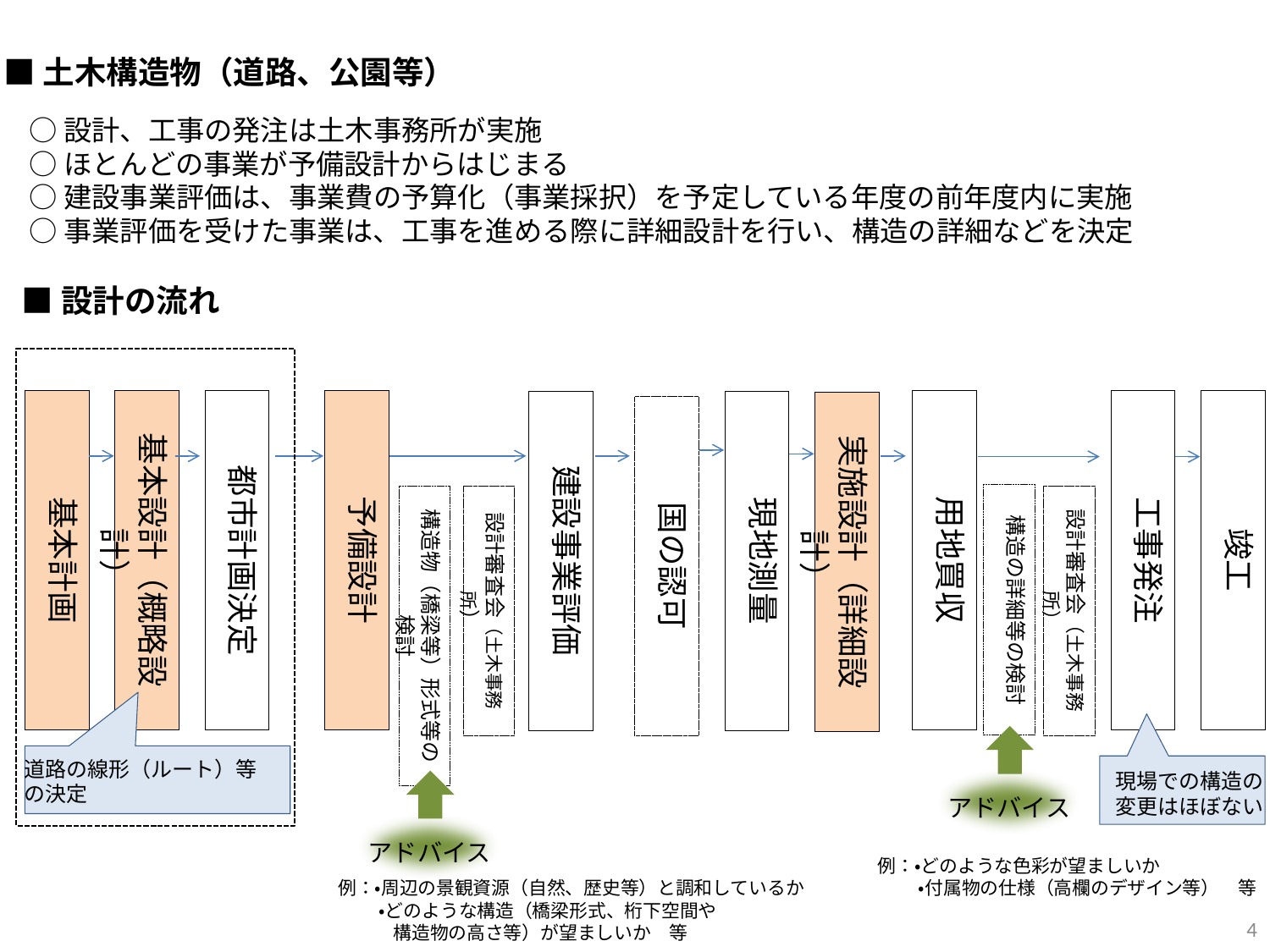

■土木構造物（道路、公園等）
○設計、工事の発注は土木事務所が実施
○ほとんどの事業が予備設計からはじまる
○建設事業評価は、事業費の予算化（事業採択）を予定している年度の前年度内に実施
○事業評価を受けた事業は、工事を進める際に詳細設計を行い、構造の詳細などを決定
■設計の流れ

用地買収
基本設計（概略設計）
基本計画
工事発注
竣工
予備設計
都市計画決定
建設事業評価
現地測量
実施設計（詳細設計）
国の認可
構造の詳細等の検討
構造物（橋梁等）形式等の検討
設計審査会（土木事務所）
設計審査会（土木事務所）

アドバイス
例：・どのような色彩が望ましいか
　　 ・付属物の仕様（高欄のデザイン等）　等

道路の線形（ルート）等
の決定

現場での構造の変更はほぼない

アドバイス
例：・周辺の景観資源（自然、歴史等）と調和しているか
　　 ・どのような構造（橋梁形式、桁下空間や
　　　構造物の高さ等）が望ましいか　等
4